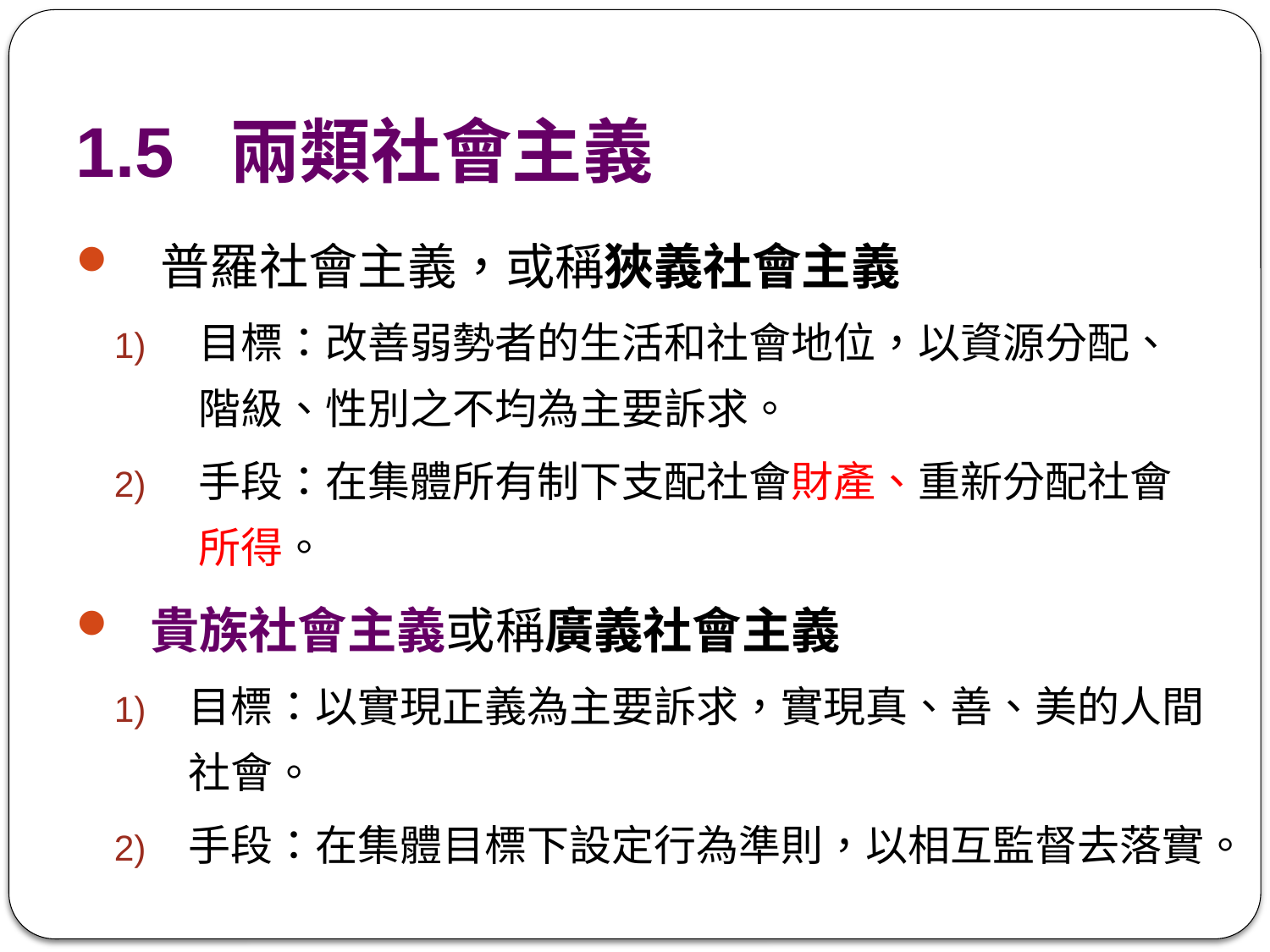

# 1.5  兩類社會主義
普羅社會主義，或稱狹義社會主義
目標：改善弱勢者的生活和社會地位，以資源分配、階級、性別之不均為主要訴求。
手段：在集體所有制下支配社會財產、重新分配社會所得。
貴族社會主義或稱廣義社會主義
目標：以實現正義為主要訴求，實現真、善、美的人間社會。
手段：在集體目標下設定行為準則，以相互監督去落實。

8